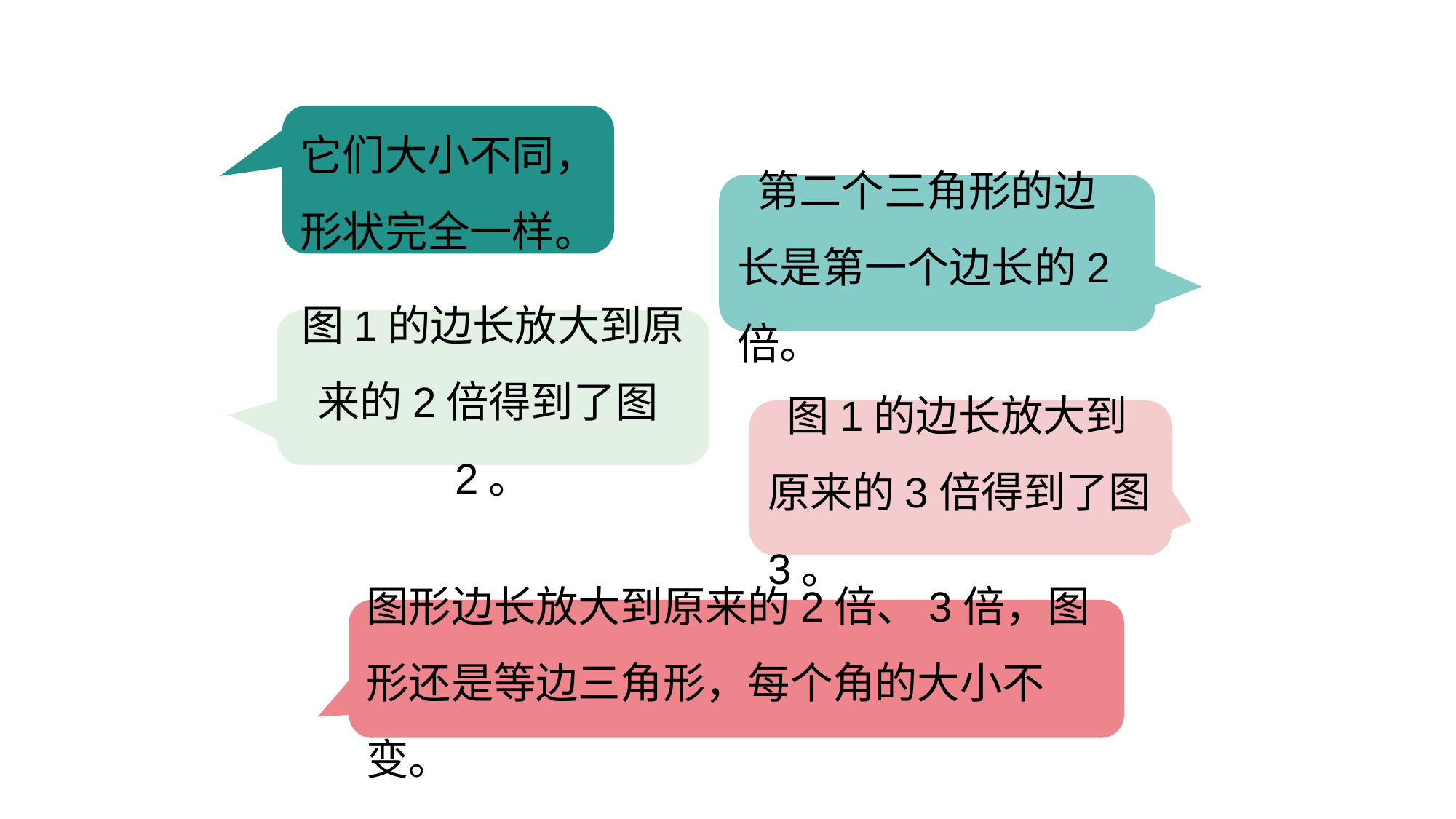

它们大小不同，形状完全一样。
 第二个三角形的边长是第一个边长的2倍。
图1的边长放大到原来的2倍得到了图2。
 图1的边长放大到原来的3倍得到了图3。
图形边长放大到原来的2倍、3倍，图形还是等边三角形，每个角的大小不变。